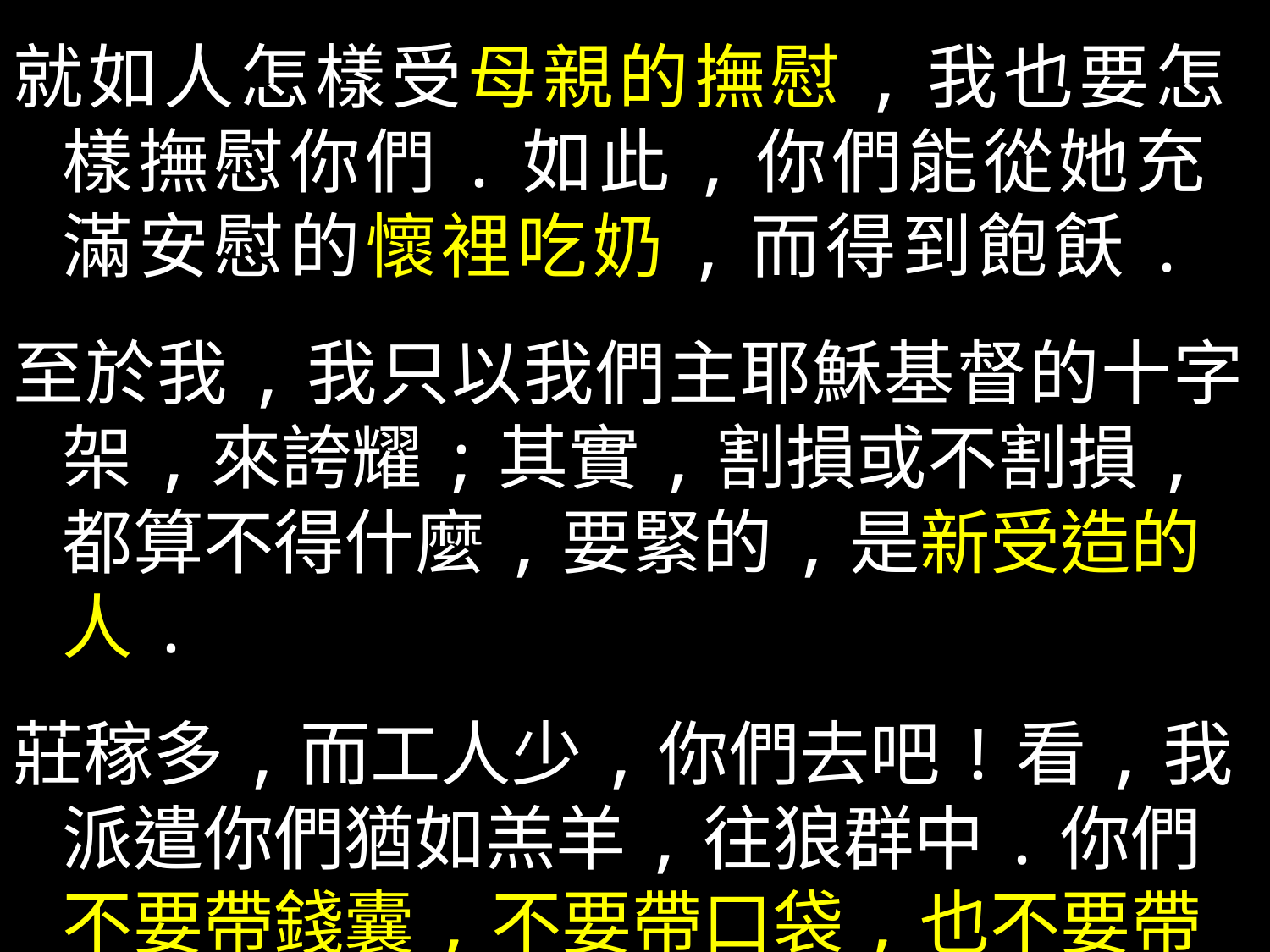

就如人怎樣受母親的撫慰,我也要怎樣撫慰你們.如此,你們能從她充滿安慰的懷裡吃奶,而得到飽飫.
至於我,我只以我們主耶穌基督的十字架,來誇耀;其實,割損或不割損,都算不得什麼,要緊的,是新受造的人.
莊稼多,而工人少,你們去吧!看,我派遣你們猶如羔羊,往狼群中.你們不要帶錢囊,不要帶口袋,也不要帶鞋.